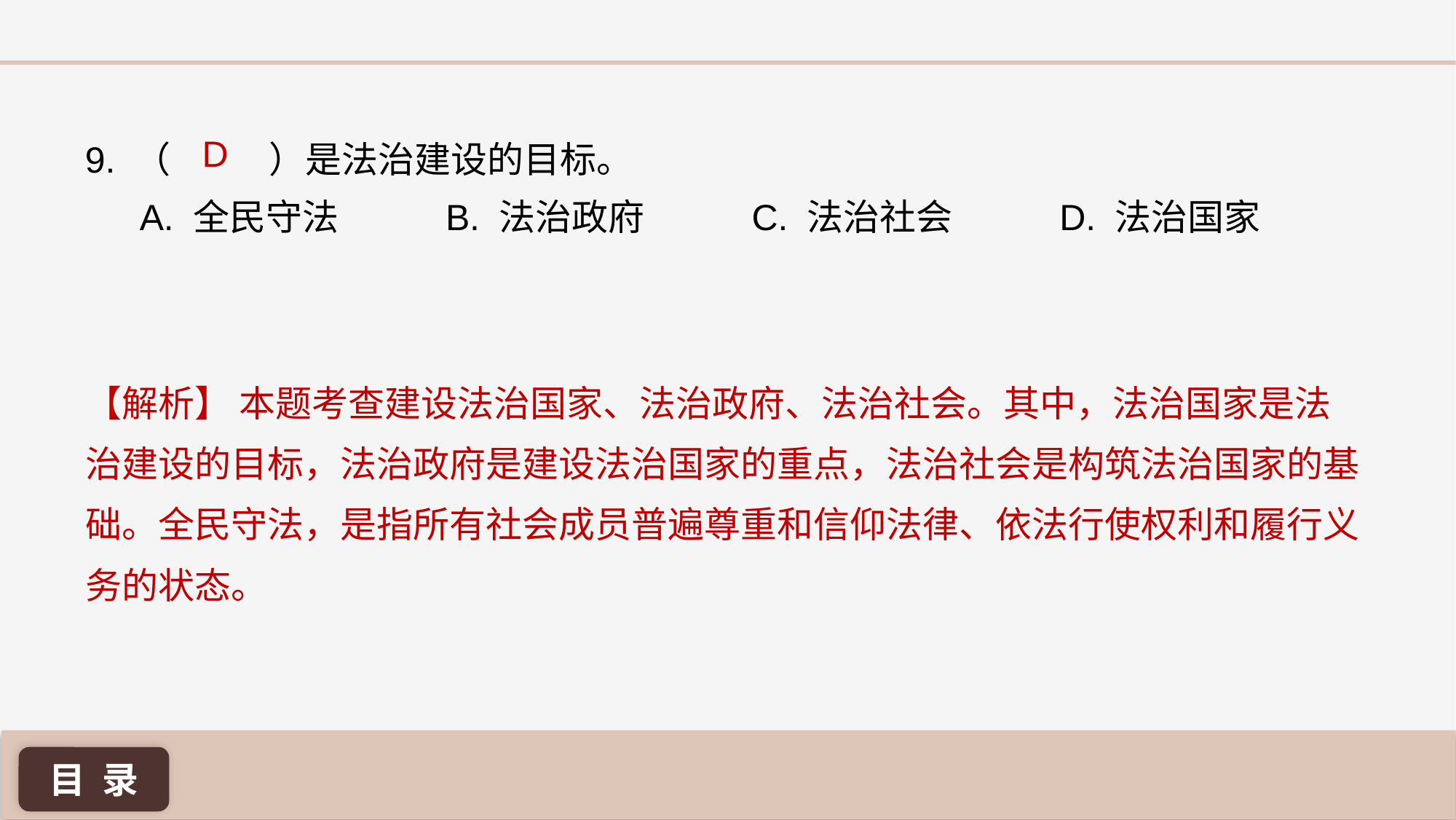

D
9. （            ）是法治建设的目标。
A. 全民守法            B. 法治政府            C. 法治社会            D. 法治国家
【解析】 本题考查建设法治国家、法治政府、法治社会。其中，法治国家是法治建设的目标，法治政府是建设法治国家的重点，法治社会是构筑法治国家的基础。全民守法，是指所有社会成员普遍尊重和信仰法律、依法行使权利和履行义务的状态。